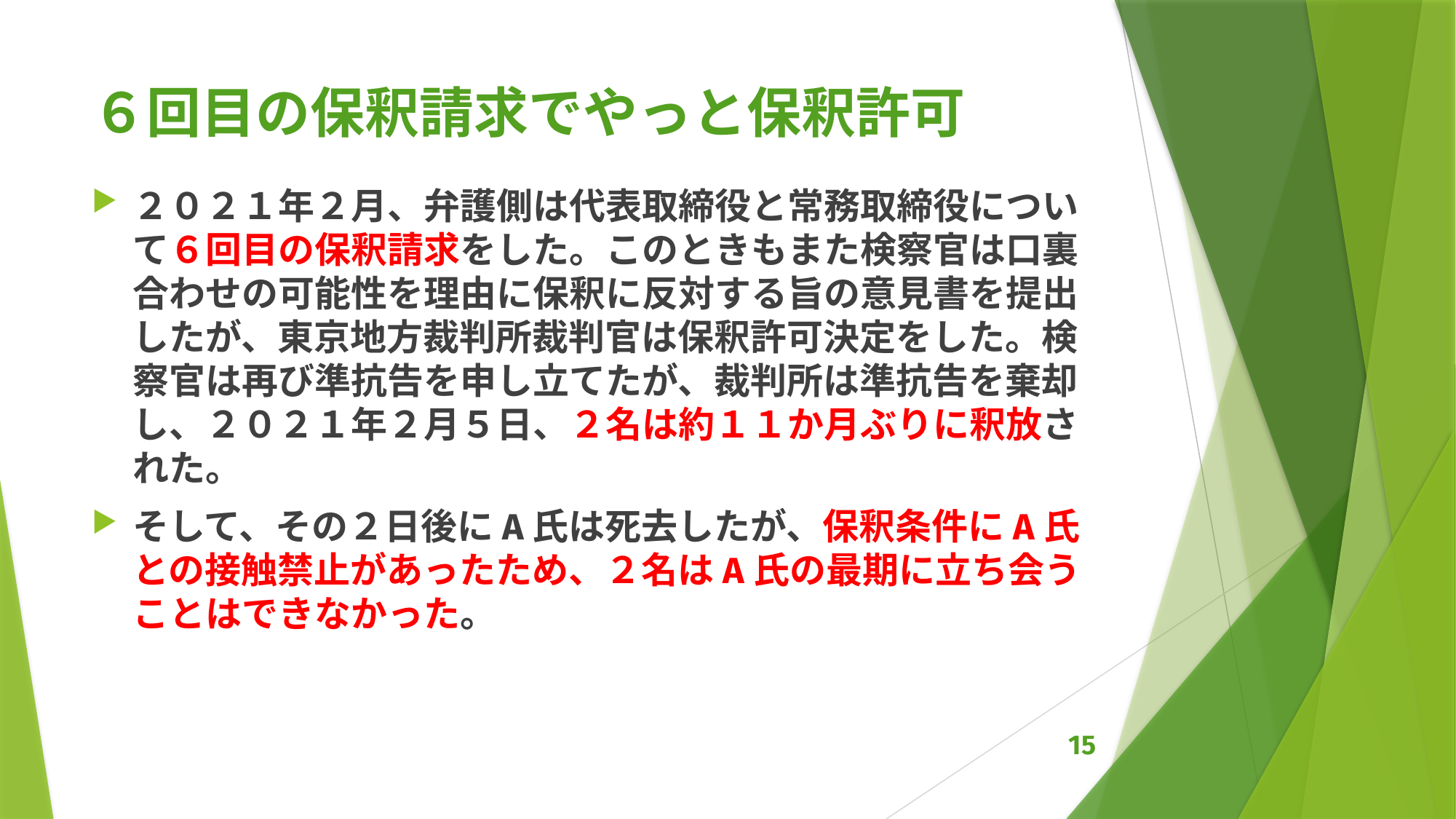

# ６回目の保釈請求でやっと保釈許可
２０２１年２月、弁護側は代表取締役と常務取締役について６回目の保釈請求をした。このときもまた検察官は口裏合わせの可能性を理由に保釈に反対する旨の意見書を提出したが、東京地方裁判所裁判官は保釈許可決定をした。検察官は再び準抗告を申し立てたが、裁判所は準抗告を棄却し、２０２１年２月５日、２名は約１１か月ぶりに釈放された。
そして、その２日後にA氏は死去したが、保釈条件にA氏との接触禁止があったため、２名はA氏の最期に立ち会うことはできなかった。
15